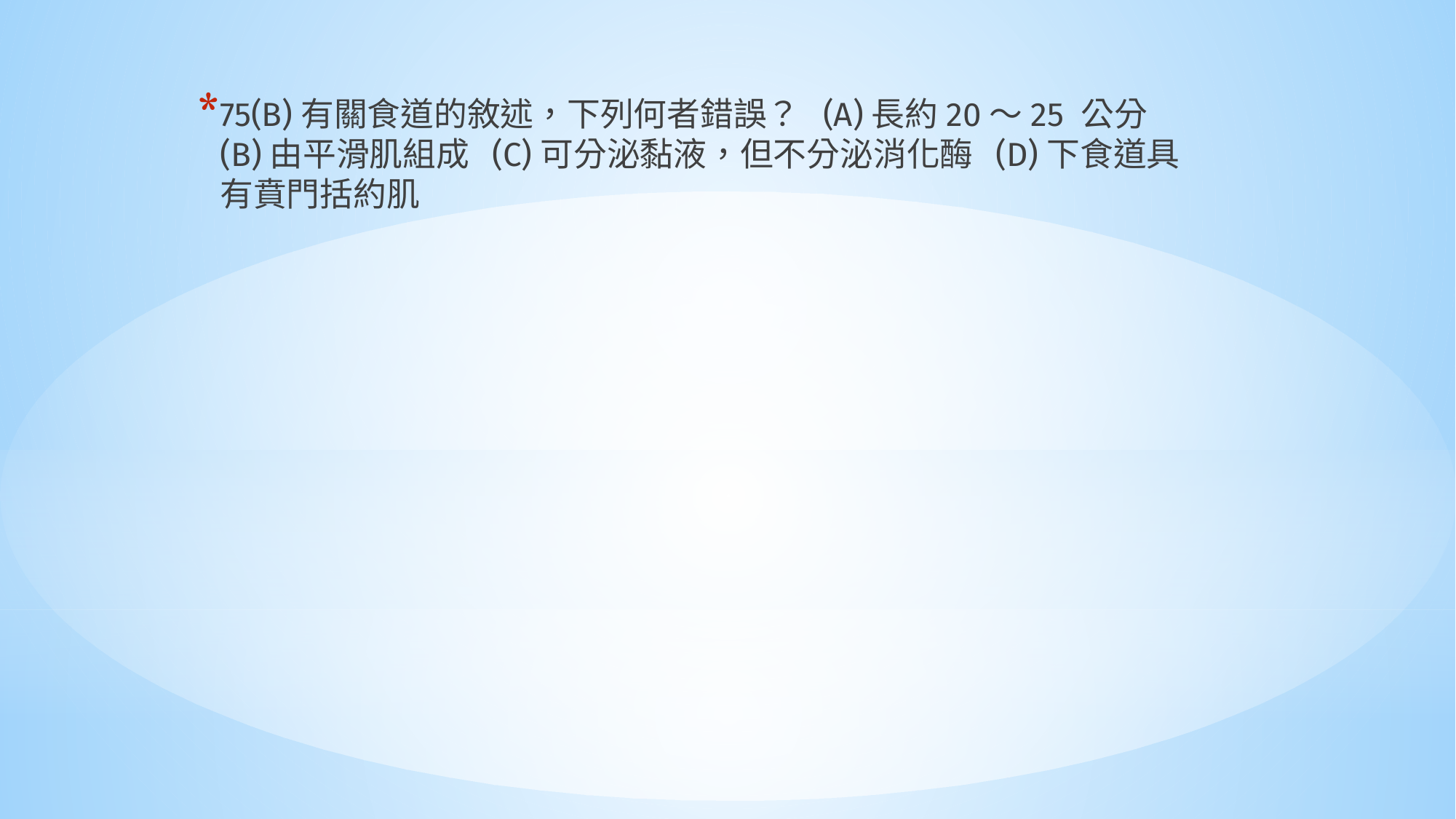

75(B)有關食道的敘述，下列何者錯誤？  (A)長約20～25 公分  (B)由平滑肌組成  (C)可分泌黏液，但不分泌消化酶  (D)下食道具有賁門括約肌
#